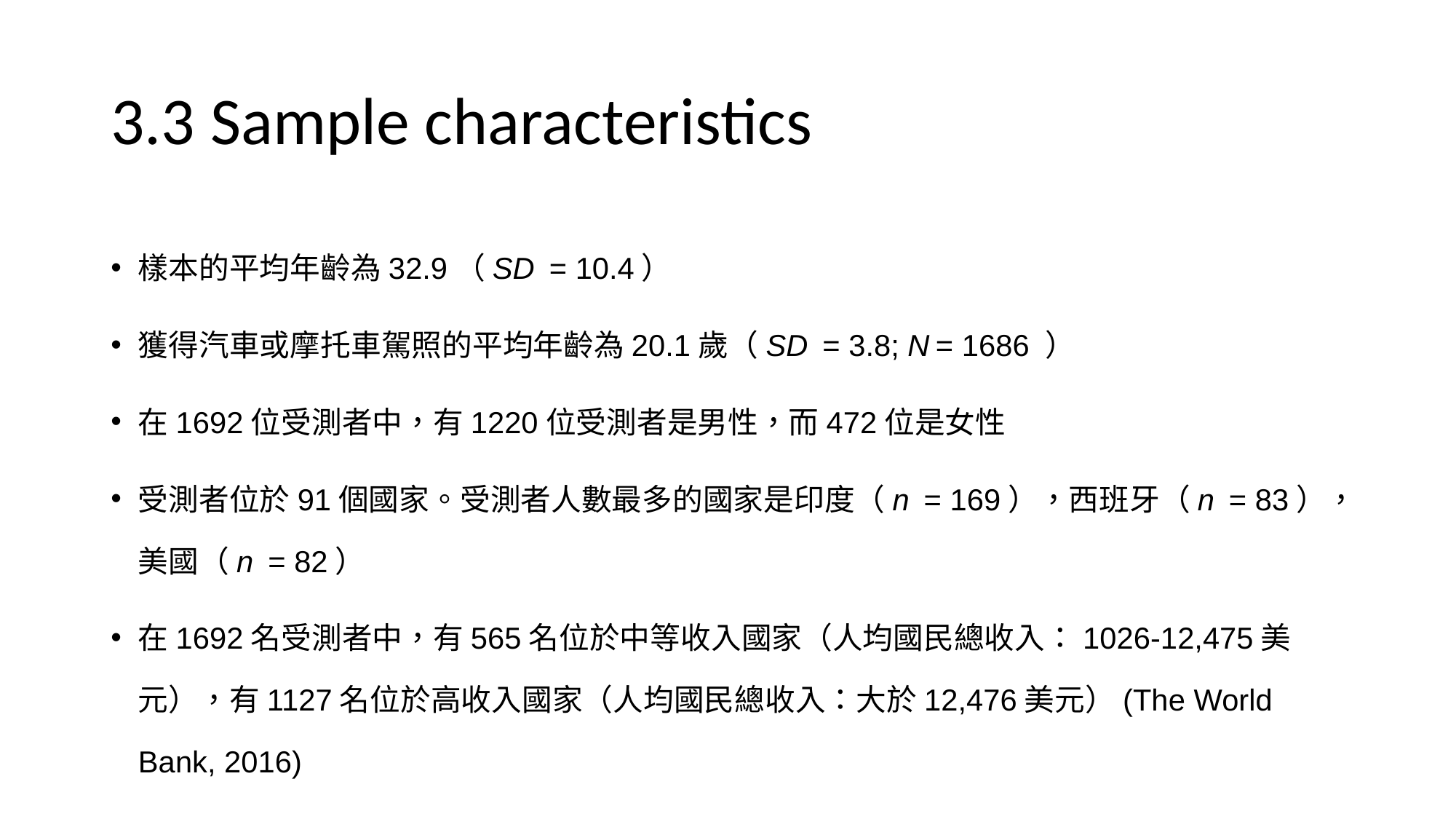

# 3.3 Sample characteristics
樣本的平均年齡為32.9（SD  = 10.4）
獲得汽車或摩托車駕照的平均年齡為20.1歲（SD  = 3.8; N = 1686 ）
在1692位受測者中，有1220位受測者是男性，而472位是女性
受測者位於91個國家。受測者人數最多的國家是印度（n  = 169），西班牙（n  = 83），美國（n  = 82）
在1692名受測者中，有565名位於中等收入國家（人均國民總收入：1026-12,475美元），有1127名位於高收入國家（人均國民總收入：大於12,476美元）(The World Bank, 2016)